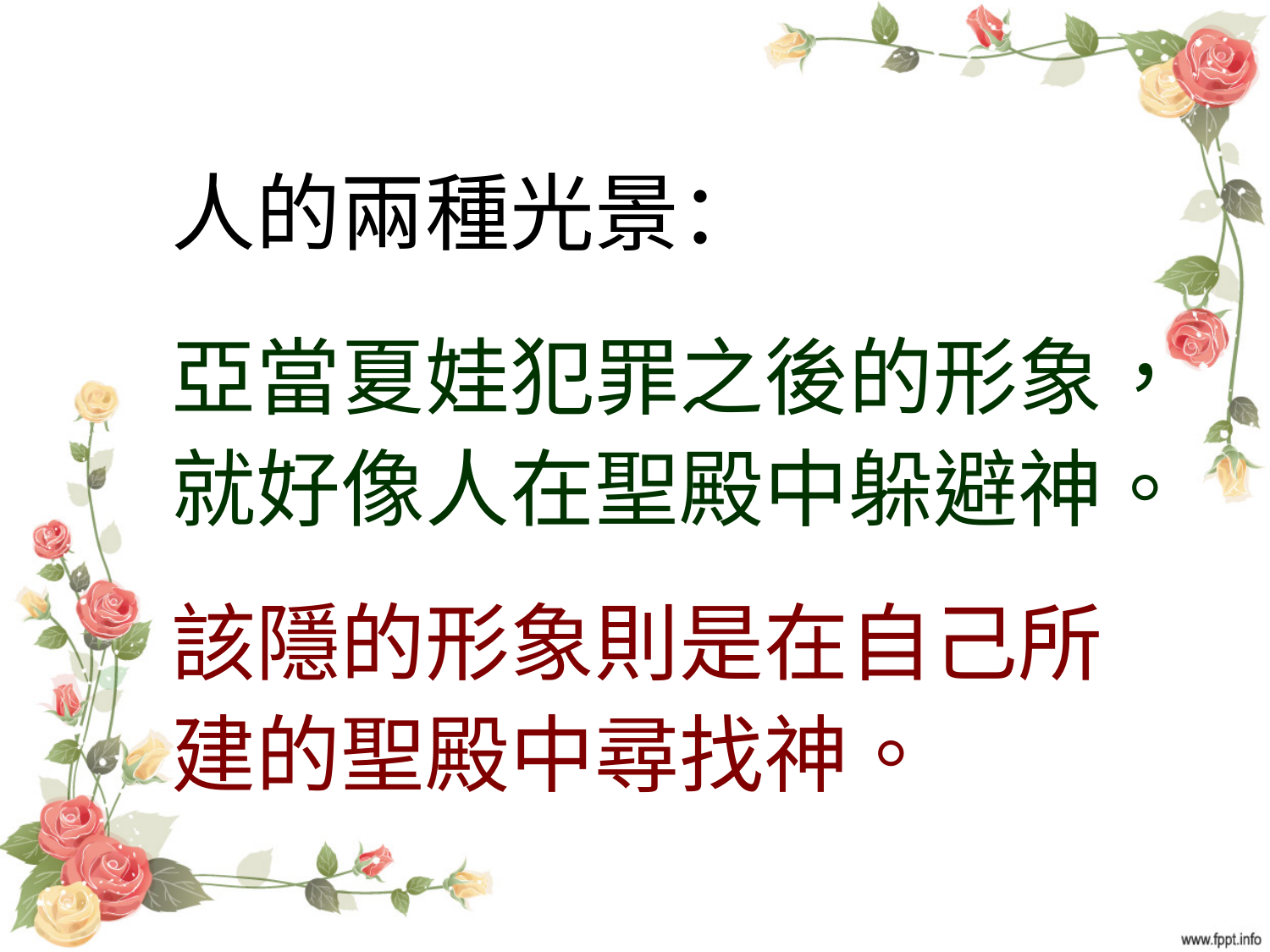

人的兩種光景：
亞當夏娃犯罪之後的形象，就好像人在聖殿中躲避神。
該隱的形象則是在自己所建的聖殿中尋找神。